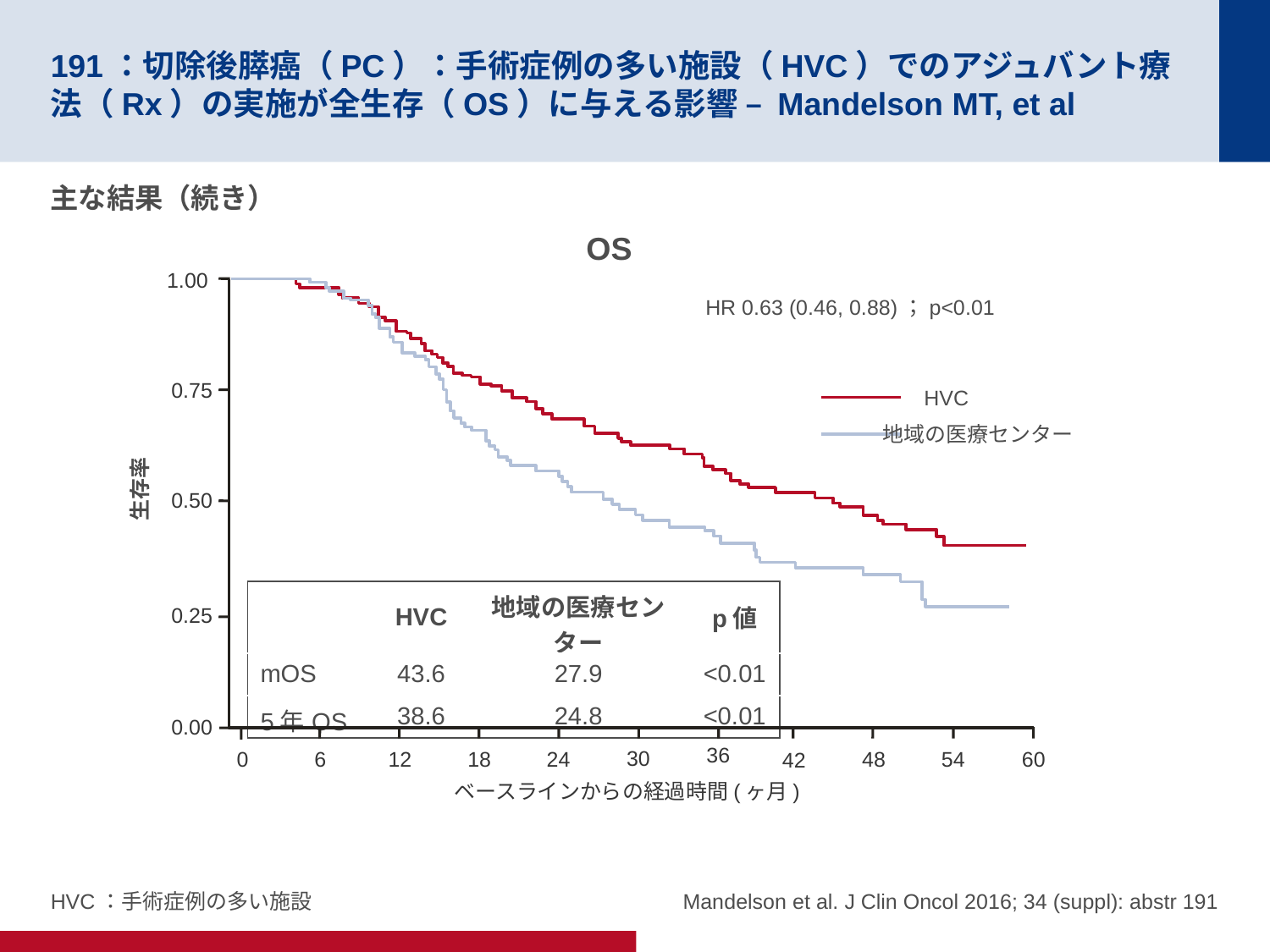

# 191：切除後膵癌（PC）：手術症例の多い施設（HVC）でのアジュバント療法（Rx）の実施が全生存（OS）に与える影響 – Mandelson MT, et al
主な結果（続き）

OS
1.00

HR 0.63 (0.46, 0.88)；p<0.01
0.75
HVC

地域の医療センター
生存率
0.50

|  | HVC | 地域の医療センター | p値 |
| --- | --- | --- | --- |
| mOS | 43.6 | 27.9 | <0.01 |
| 5年OS | 38.6 | 24.8 | <0.01 |
0.25

0.00

36
30
0
6
12
18
24
48
54
60
42
ベースラインからの経過時間(ヶ月)
HVC：手術症例の多い施設
Mandelson et al. J Clin Oncol 2016; 34 (suppl): abstr 191